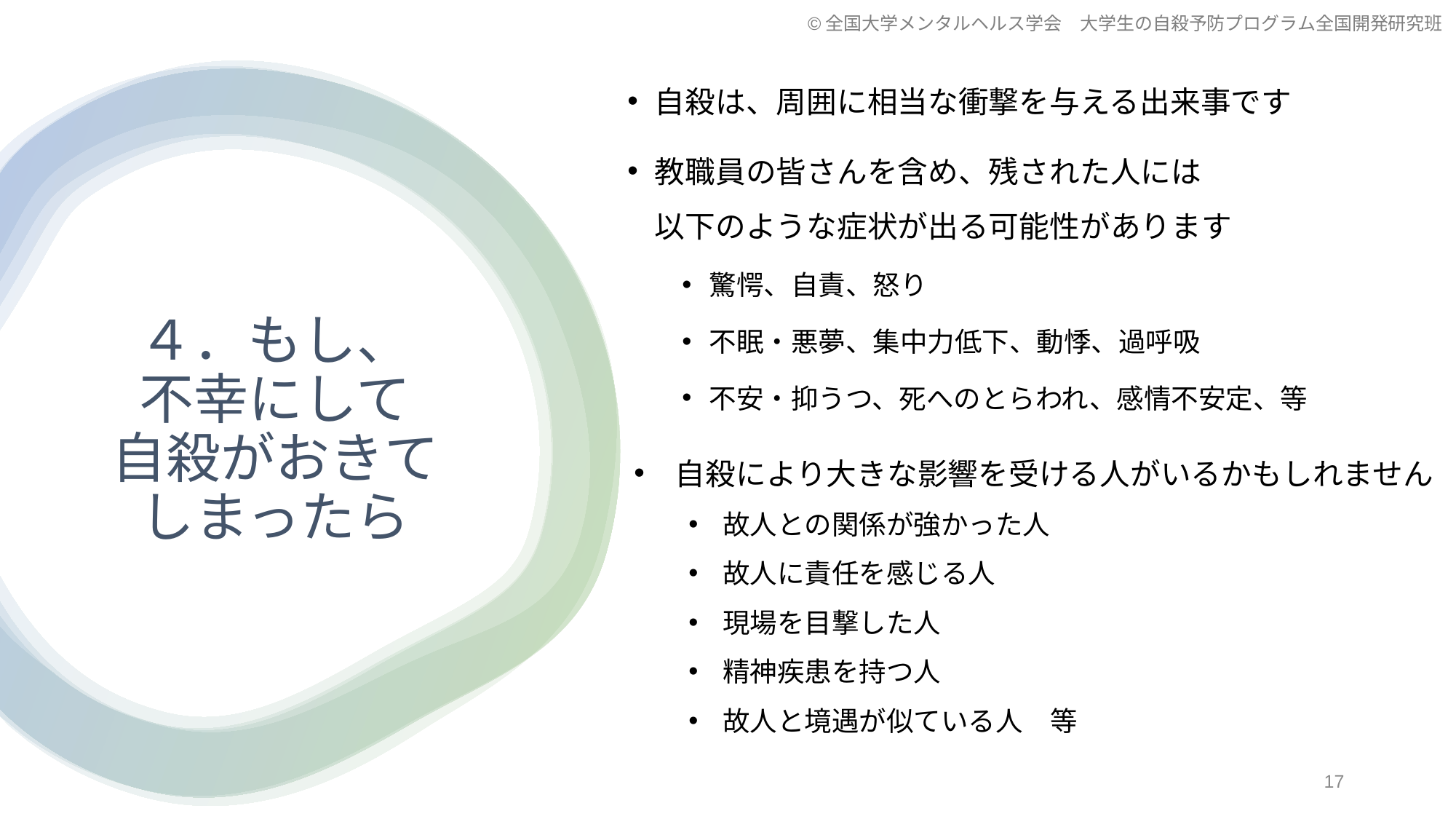

©全国大学メンタルヘルス学会　大学生の自殺予防プログラム全国開発研究班
自殺は、周囲に相当な衝撃を与える出来事です
教職員の皆さんを含め、残された人には
以下のような症状が出る可能性があります
驚愕、自責、怒り
不眠・悪夢、集中力低下、動悸、過呼吸
不安・抑うつ、死へのとらわれ、感情不安定、等

# ４．もし、 不幸にして 自殺がおきて しまったら
自殺により大きな影響を受ける人がいるかもしれません
故人との関係が強かった人
故人に責任を感じる人
現場を目撃した人
精神疾患を持つ人
故人と境遇が似ている人　等
17